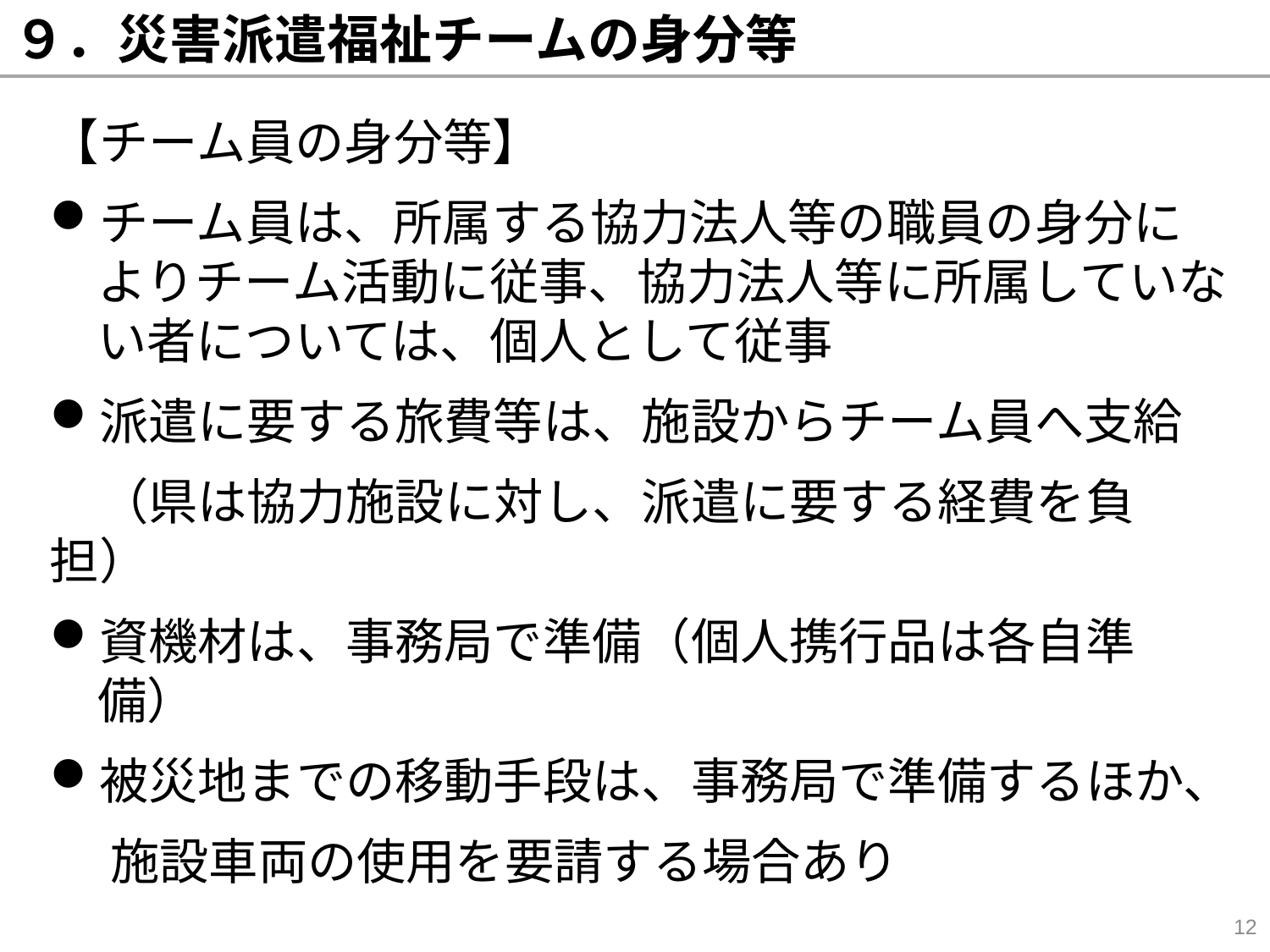

# ９．災害派遣福祉チームの身分等
【チーム員の身分等】
チーム員は、所属する協力法人等の職員の身分によりチーム活動に従事、協力法人等に所属していない者については、個人として従事
派遣に要する旅費等は、施設からチーム員へ支給
　（県は協力施設に対し、派遣に要する経費を負担）
資機材は、事務局で準備（個人携行品は各自準備）
被災地までの移動手段は、事務局で準備するほか、
　 施設車両の使用を要請する場合あり

12